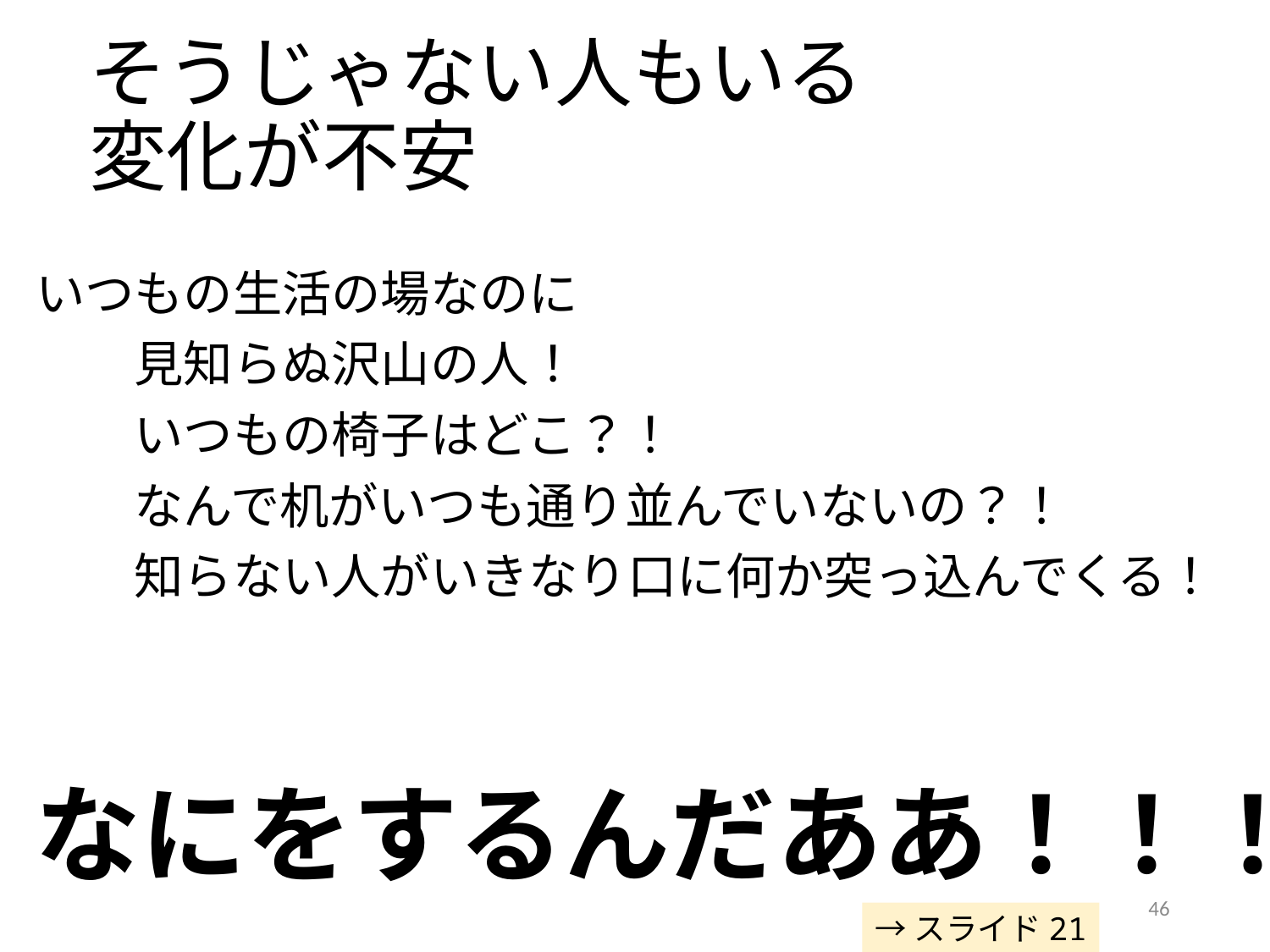

# そうじゃない人もいる 変化が不安
いつもの生活の場なのに
　　見知らぬ沢山の人！
　　いつもの椅子はどこ？！
　　なんで机がいつも通り並んでいないの？！
　　知らない人がいきなり口に何か突っ込んでくる！

なにをするんだああ！！！
46
→スライド21